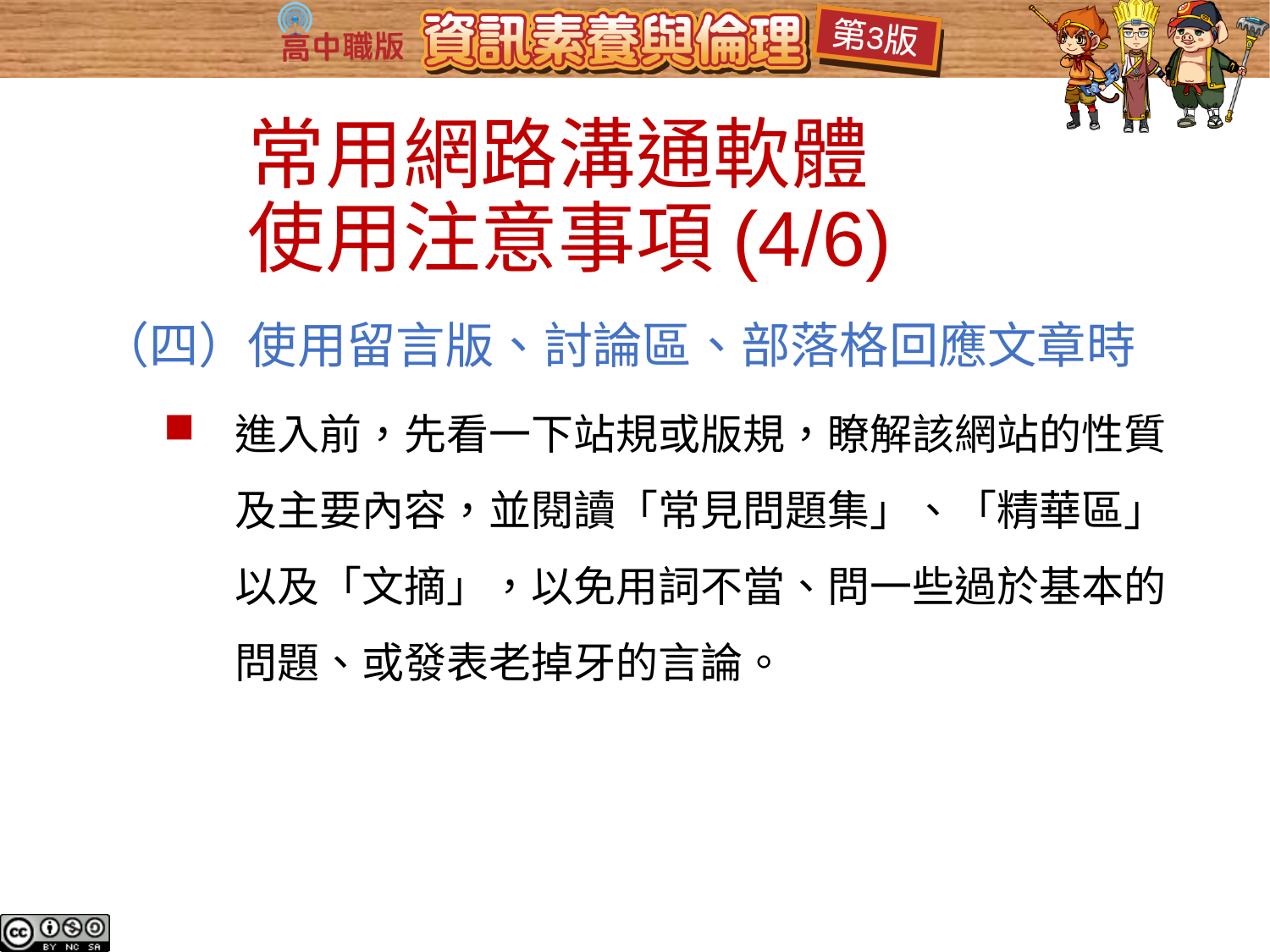

（四）使用留言版、討論區、部落格回應文章時
進入前，先看一下站規或版規，瞭解該網站的性質及主要內容，並閱讀「常見問題集」、「精華區」以及「文摘」，以免用詞不當、問一些過於基本的問題、或發表老掉牙的言論。

常用網路溝通軟體
使用注意事項(4/6)